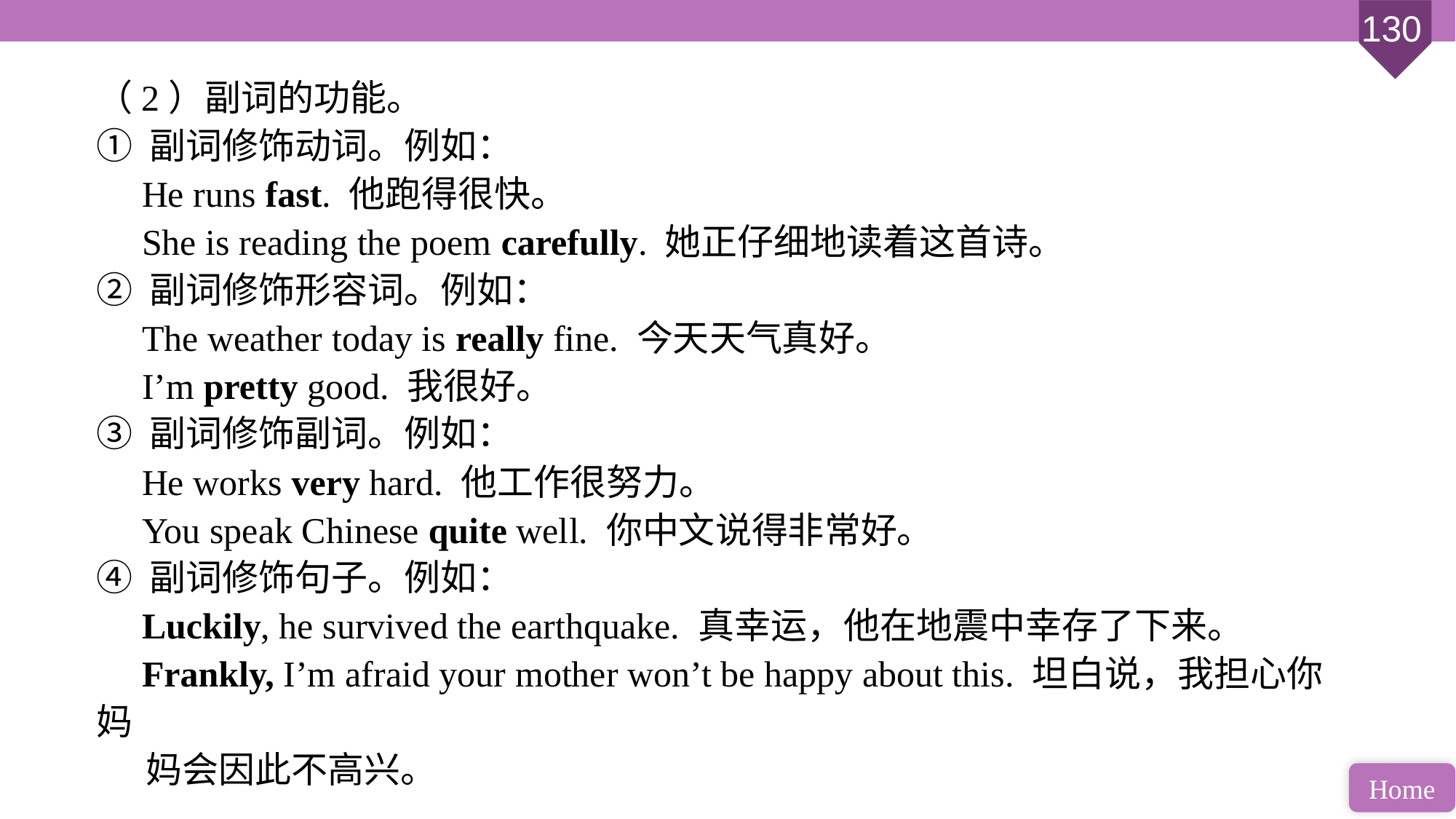

（2）副词的功能。
① 副词修饰动词。例如：
     He runs fast. 他跑得很快。
     She is reading the poem carefully. 她正仔细地读着这首诗。
② 副词修饰形容词。例如：
     The weather today is really fine. 今天天气真好。
     I’m pretty good. 我很好。
③ 副词修饰副词。例如：
     He works very hard. 他工作很努力。
     You speak Chinese quite well. 你中文说得非常好。
④ 副词修饰句子。例如：
     Luckily, he survived the earthquake. 真幸运，他在地震中幸存了下来。
     Frankly, I’m afraid your mother won’t be happy about this. 坦白说，我担心你妈
     妈会因此不高兴。